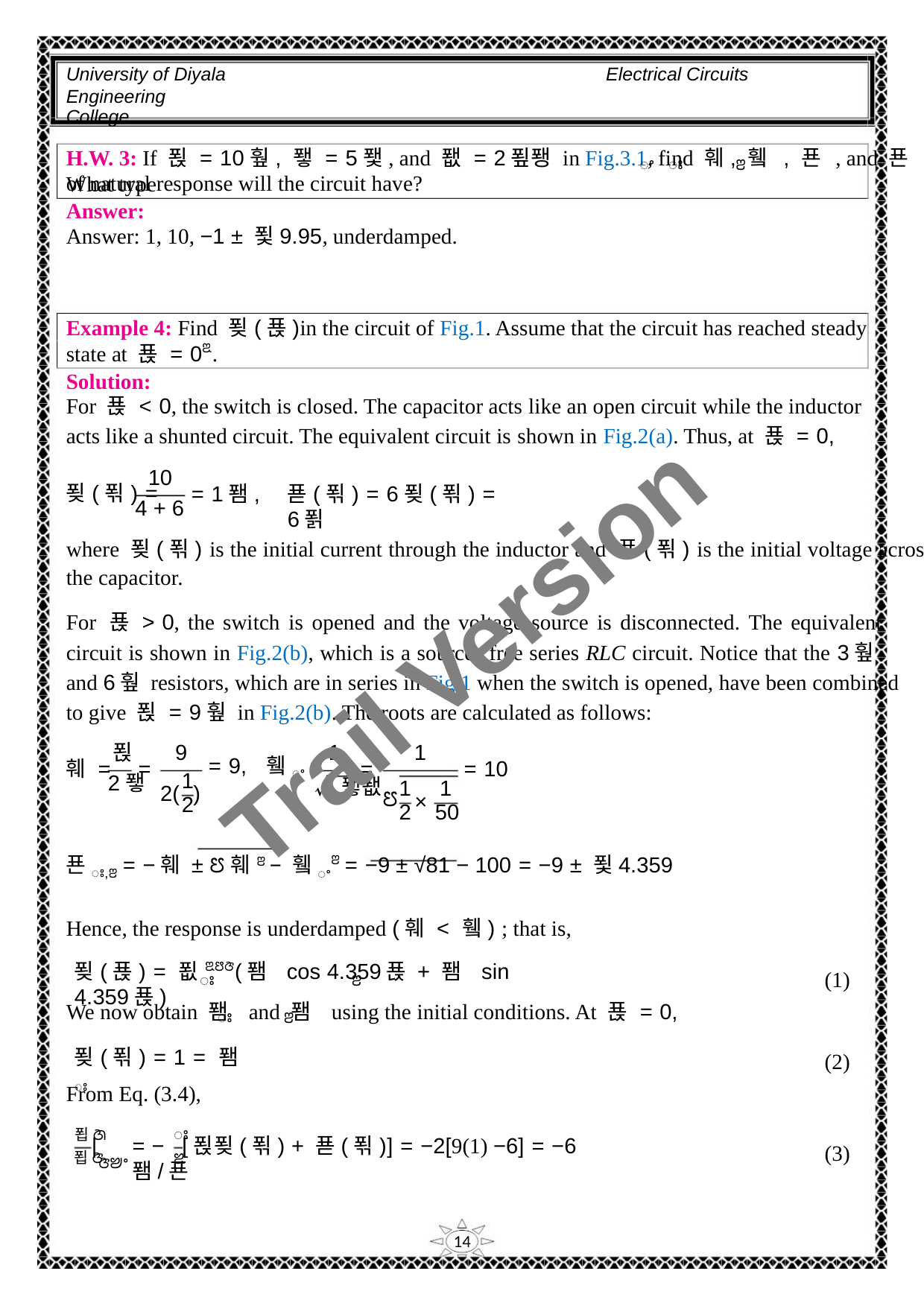

University of Diyala
Engineering College
Electrical Circuits
H.W. 3: If 푅 = 10훺, 퐿 = 5퐻, and 퐶 = 2푚퐹 in Fig.3.1, find 훼, 휔 , 푠 , and 푠 . What type
ꢀ
ꢁ
ꢂ
of natural response will the circuit have?
Answer:
Answer: 1, 10, −1 ± 푗9.95, underdamped.
Example 4: Find 푖(푡)in the circuit of Fig.1. Assume that the circuit has reached steady
state at 푡 = 0ꢃ.
Solution:
For 푡 < 0, the switch is closed. The capacitor acts like an open circuit while the inductor
acts like a shunted circuit. The equivalent circuit is shown in Fig.2(a). Thus, at 푡 = 0,
10
푖(푂) =
= 1퐴,
푣(푂) = 6푖(푂) = 6푉
4 + 6
where 푖(푂) is the initial current through the inductor and 푣(푂) is the initial voltage across
the capacitor.
Trail Version
Trail Version
Trail Version
Trail Version
Trail Version
Trail Version
Trail Version
Trail Version
Trail Version
Trail Version
Trail Version
Trail Version
Trail Version
For 푡 > 0, the switch is opened and the voltage source is disconnected. The equivalent
circuit is shown in Fig.2(b), which is a source‐ free series RLC circuit. Notice that the 3훺
and 6훺 resistors, which are in series in Fig.1 when the switch is opened, have been combined
to give 푅 = 9훺 in Fig.2(b). The roots are calculated as follows:
푅
9
1
1
훼 =
=
= 9, 휔ꢀ =
=
= 10
1
2퐿
√퐿퐶
1
1
2( )
ꢄ
×
2
2 50
푠ꢁ,ꢂ = −훼 ± ꢄ훼ꢂ − 휔ꢀꢂ = −9 ± √81 − 100 = −9 ± 푗4.359
Hence, the response is underdamped (훼 < 휔) ; that is,
푖(푡) = 푒ꢃꢅꢆ(퐴 cos 4.359푡 + 퐴 sin 4.359푡)
(1)
(2)
ꢁ
ꢂ
We now obtain 퐴 and 퐴 using the initial conditions. At 푡 = 0,
ꢁ
ꢂ
푖(푂) = 1 = 퐴ꢁ
From Eq. (3.4),
푑ꢇ
푑ꢆ
ꢁ
|
= − [푅푖(푂) + 푣(푂)] = −2[9(1) −6] = −6퐴/푠
(3)
ꢉ
ꢆꢈꢀ
14